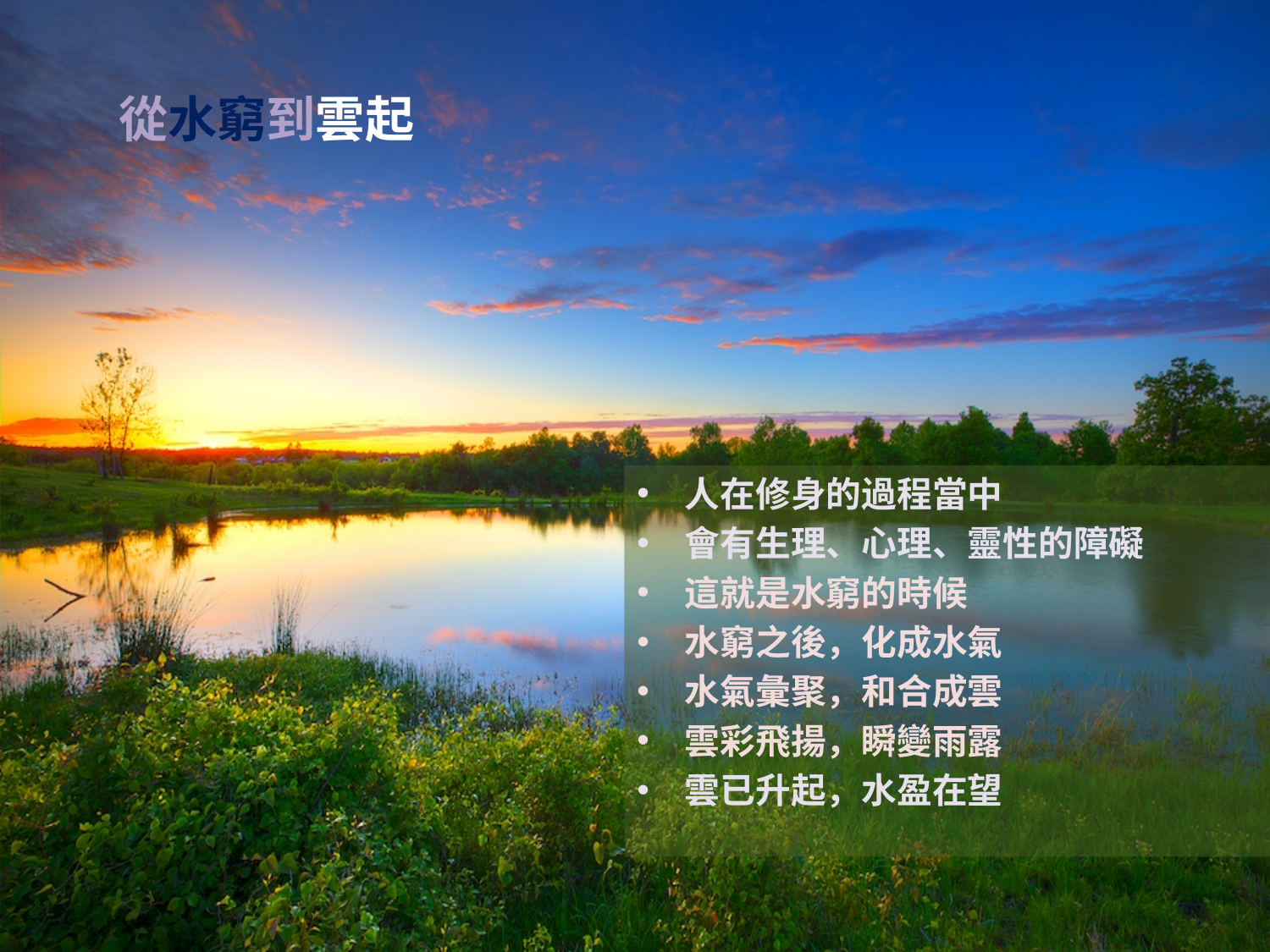

# 從水窮到雲起

人在修身的過程當中
會有生理、心理、靈性的障礙
這就是水窮的時候
水窮之後，化成水氣
水氣彙聚，和合成雲
雲彩飛揚，瞬變雨露
雲已升起，水盈在望